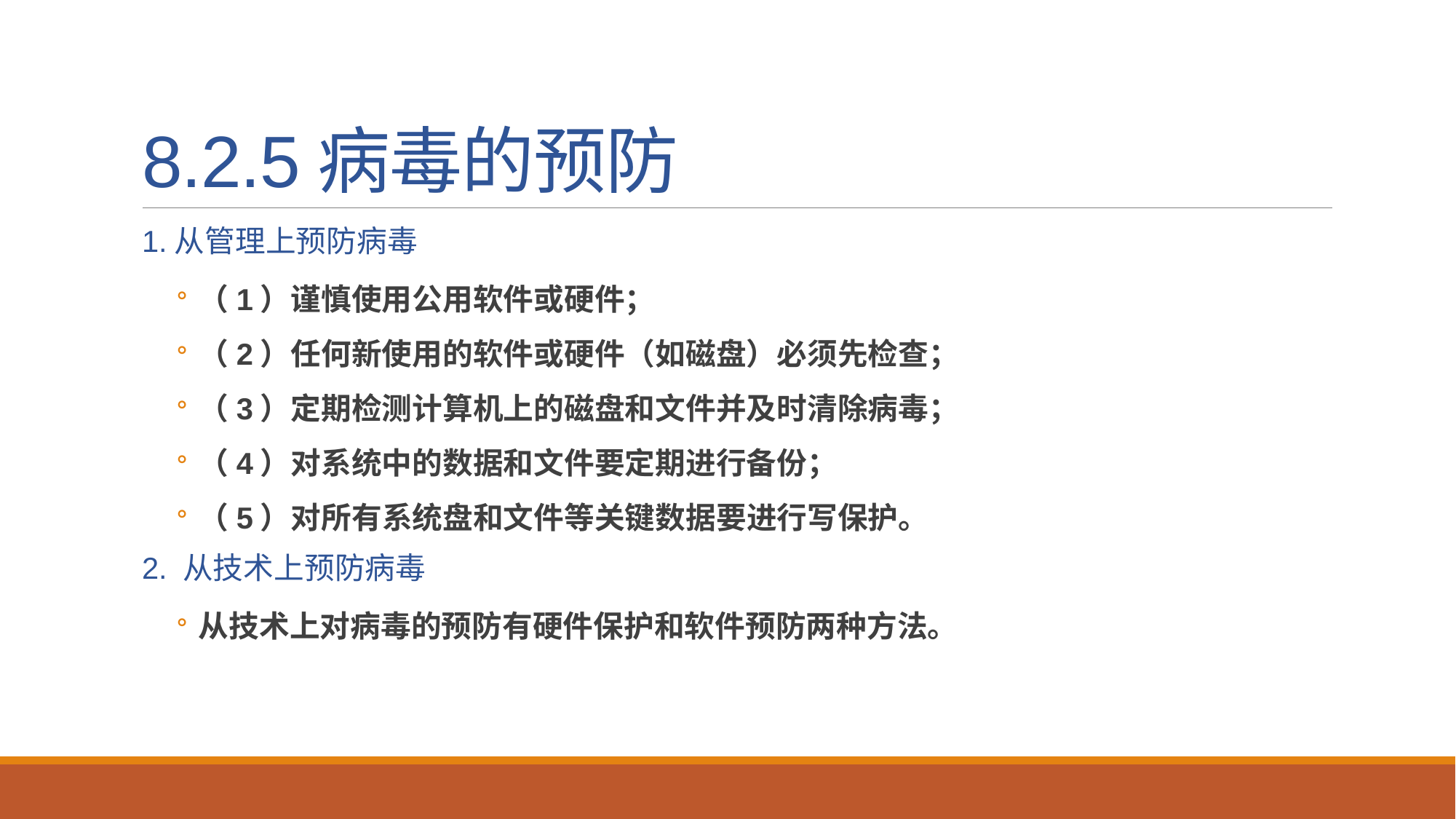

# 8.2.5病毒的预防
1.从管理上预防病毒
（1）谨慎使用公用软件或硬件；
（2）任何新使用的软件或硬件（如磁盘）必须先检查；
（3）定期检测计算机上的磁盘和文件并及时清除病毒；
（4）对系统中的数据和文件要定期进行备份；
（5）对所有系统盘和文件等关键数据要进行写保护。
2. 从技术上预防病毒
从技术上对病毒的预防有硬件保护和软件预防两种方法。